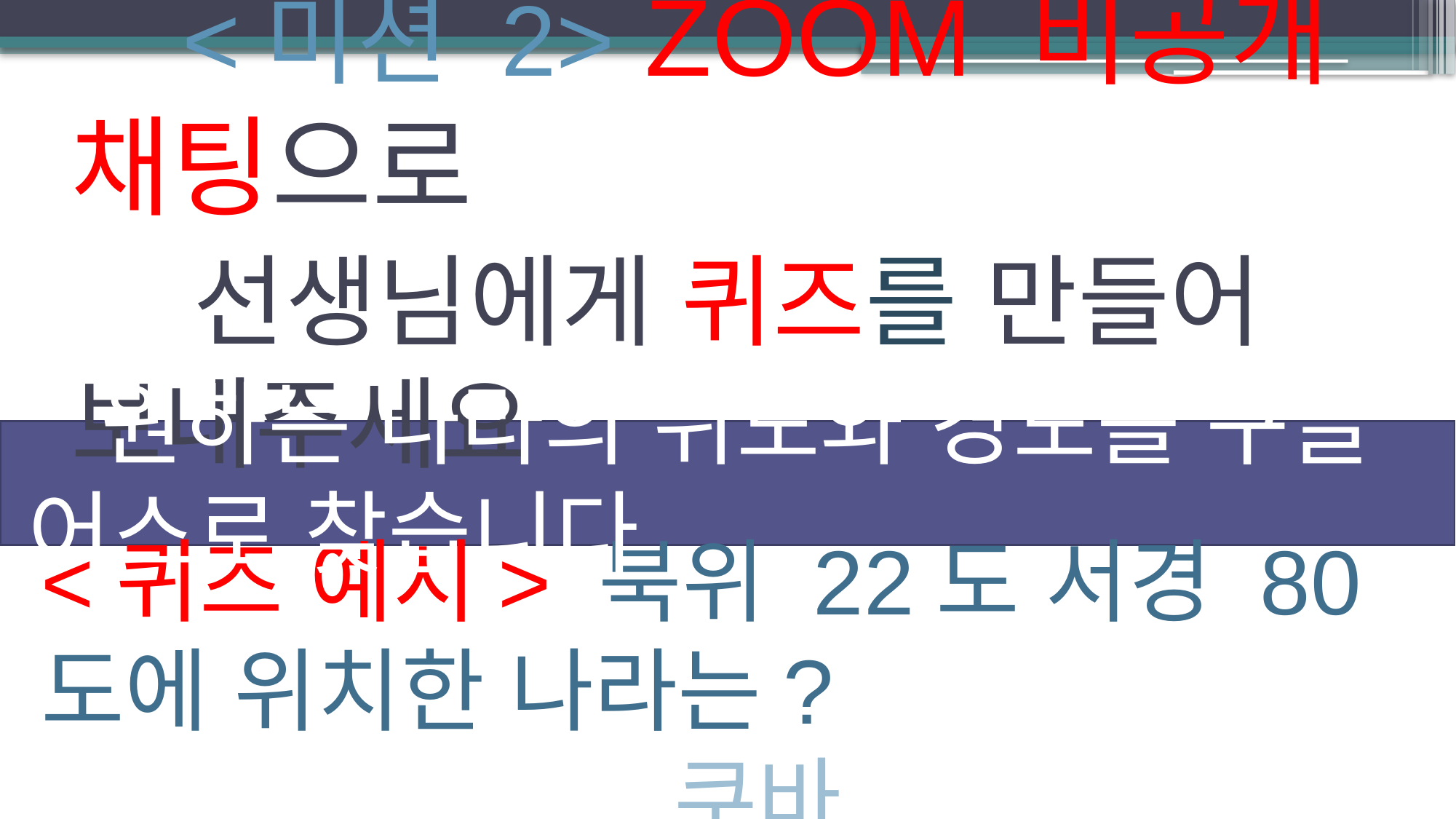

# <미션 2> ZOOM 비공개 채팅으로 선생님에게 퀴즈를 만들어 보내주세요

  원하는 나라의 위도와 경도를 구글 어스로 찾습니다

<퀴즈 예시> 북위 22도 서경 80도에 위치한 나라는?
                        쿠바